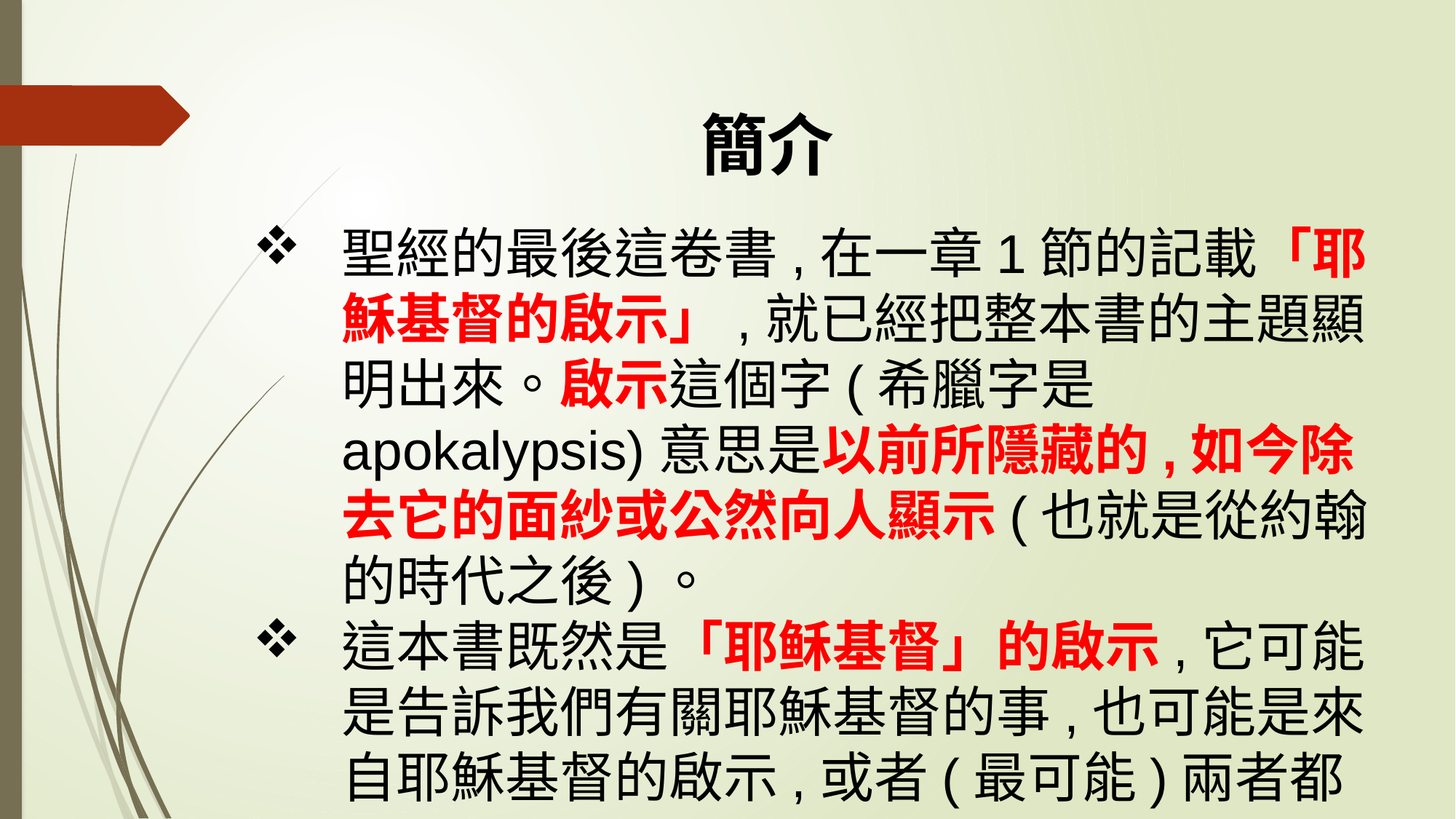

簡介
聖經的最後這卷書,在一章1節的記載「耶穌基督的啟示」,就已經把整本書的主題顯明出來。啟示這個字(希臘字是 apokalypsis)意思是以前所隱藏的,如今除去它的面紗或公然向人顯示(也就是從約翰的時代之後)。
這本書既然是「耶稣基督」的啟示,它可能是告訴我們有關耶穌基督的事,也可能是來自耶穌基督的啟示,或者(最可能)兩者都是。